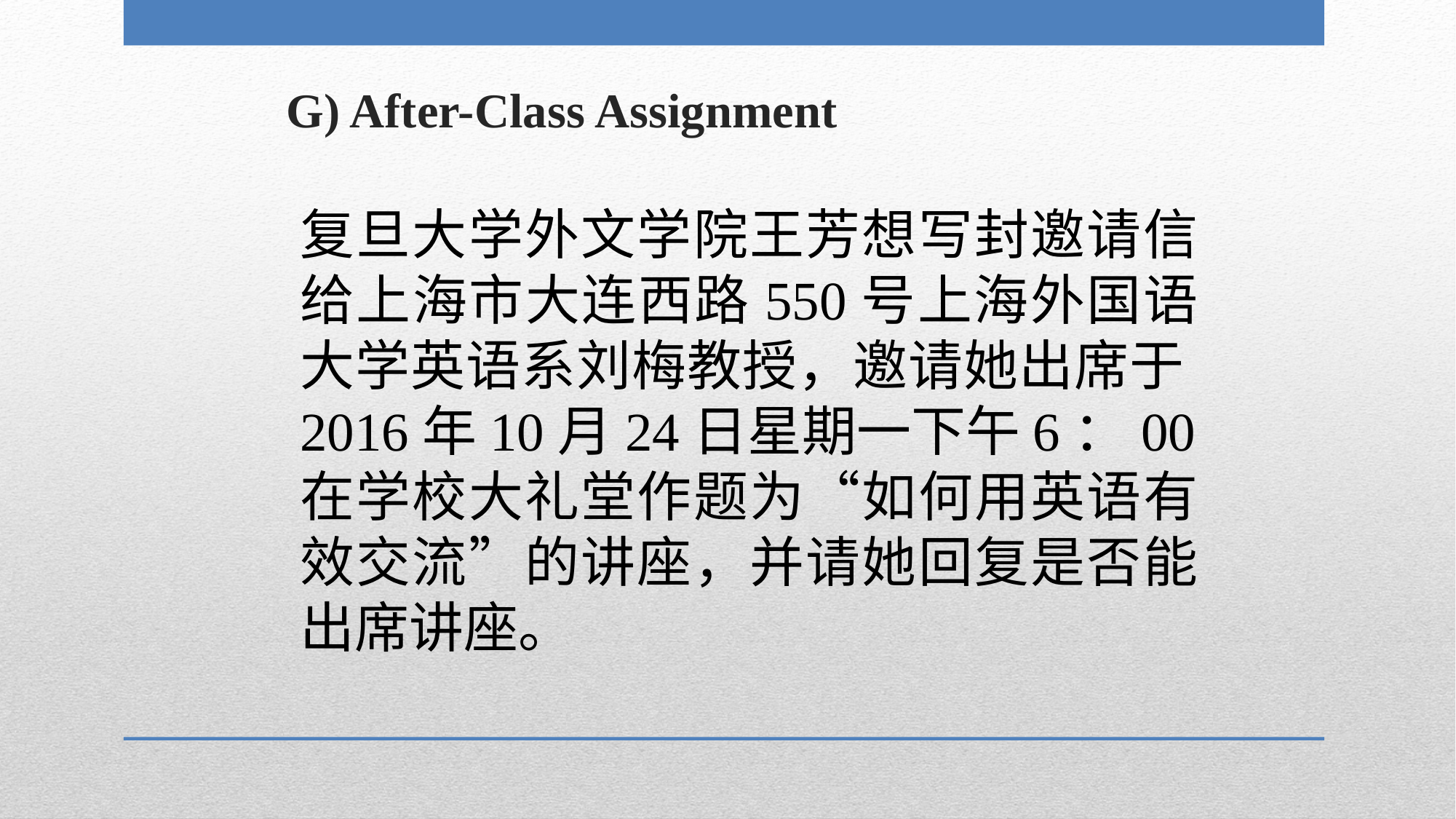

# G) After-Class Assignment
复旦大学外文学院王芳想写封邀请信给上海市大连西路550号上海外国语大学英语系刘梅教授，邀请她出席于2016年10月24日星期一下午6：00在学校大礼堂作题为“如何用英语有效交流”的讲座，并请她回复是否能出席讲座。